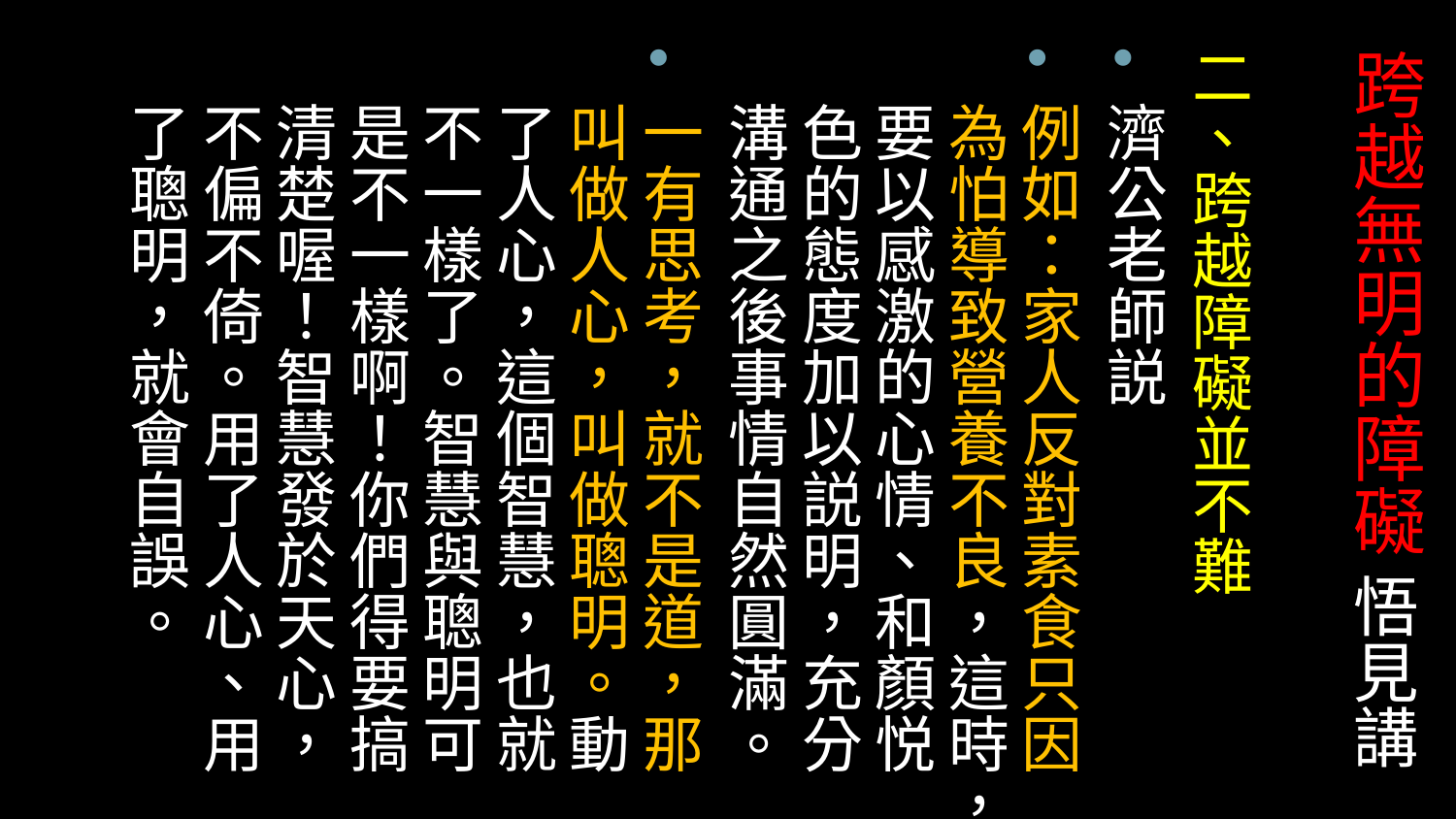

# 跨越無明的障礙 悟見講
二、跨越障礙並不難
濟公老師説
例如：家人反對素食只因為怕導致營養不良，這時，要以感激的心情、和顏悦色的態度加以説明，充分溝通之後事情自然圓滿。
一有思考，就不是道，那叫做人心，叫做聰明。動了人心，這個智慧，也就不一樣了。智慧與聰明可是不一樣啊！你們得要搞清楚喔！智慧發於天心，不偏不倚。用了人心、用了聰明，就會自誤。